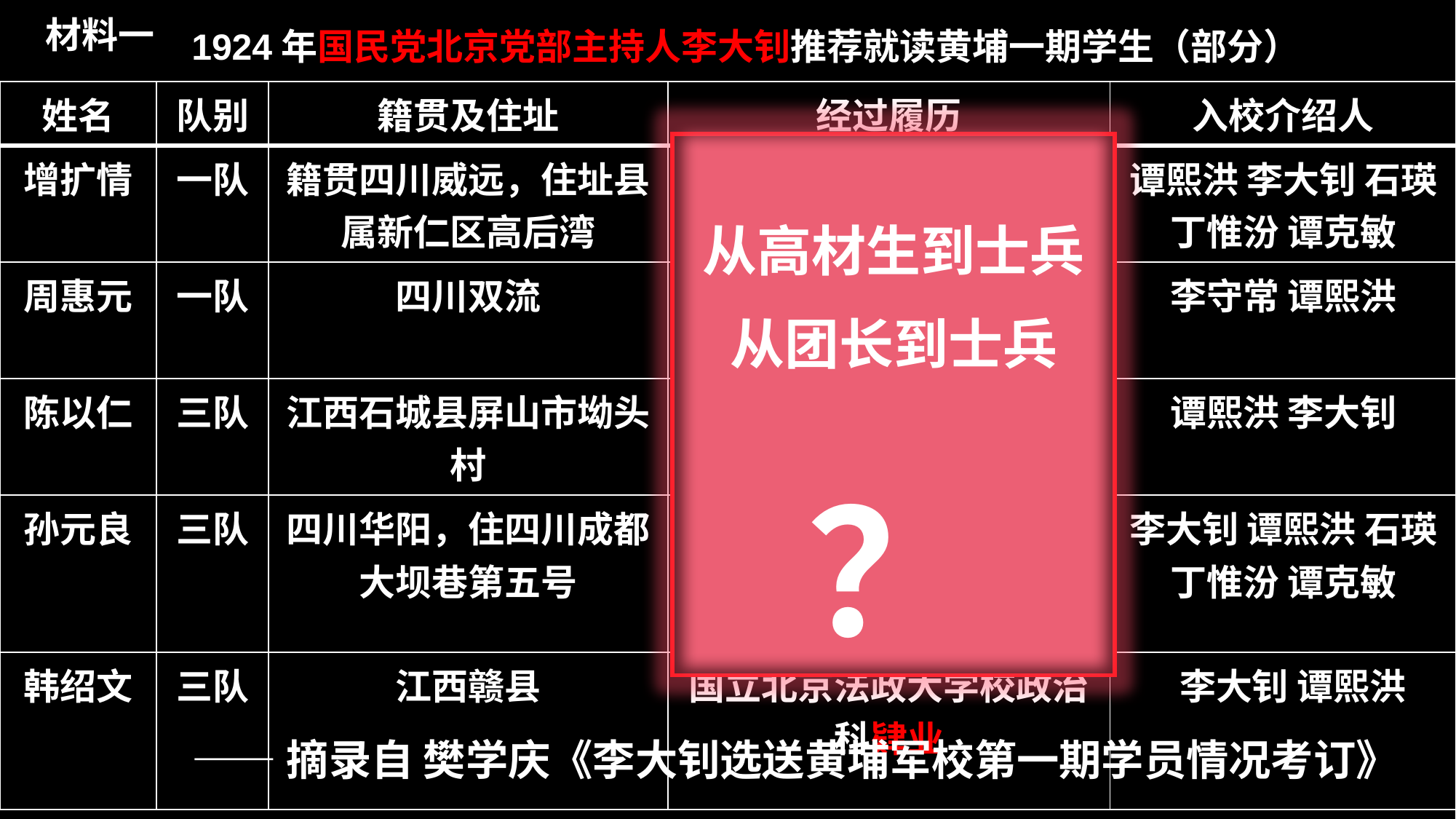

1924年国民党北京党部主持人李大钊推荐就读黄埔一期学生（部分）
材料一
| 姓名 | 队别 | 籍贯及住址 | 经过履历 | 入校介绍人 |
| --- | --- | --- | --- | --- |
| 增扩情 | 一队 | 籍贯四川威远，住址县属新仁区高后湾 | 肄业（中途离校）北京朝阳大学法科 | 谭熙洪 李大钊 石瑛 丁惟汾 谭克敏 |
| 周惠元 | 一队 | 四川双流 | 天津南开学校，转学北京师范大学 | 李守常 谭熙洪 |
| 陈以仁 | 三队 | 江西石城县屏山市坳头村 | 肄业北京大学 | 谭熙洪 李大钊 |
| 孙元良 | 三队 | 四川华阳，住四川成都大坝巷第五号 | 国立北京法政大学肄业 | 李大钊 谭熙洪 石瑛 丁惟汾 谭克敏 |
| 韩绍文 | 三队 | 江西赣县 | 国立北京法政大学校政治科肄业 | 李大钊 谭熙洪 |

从高材生到士兵
从团长到士兵
？

——摘录自 樊学庆《李大钊选送黄埔军校第一期学员情况考订》